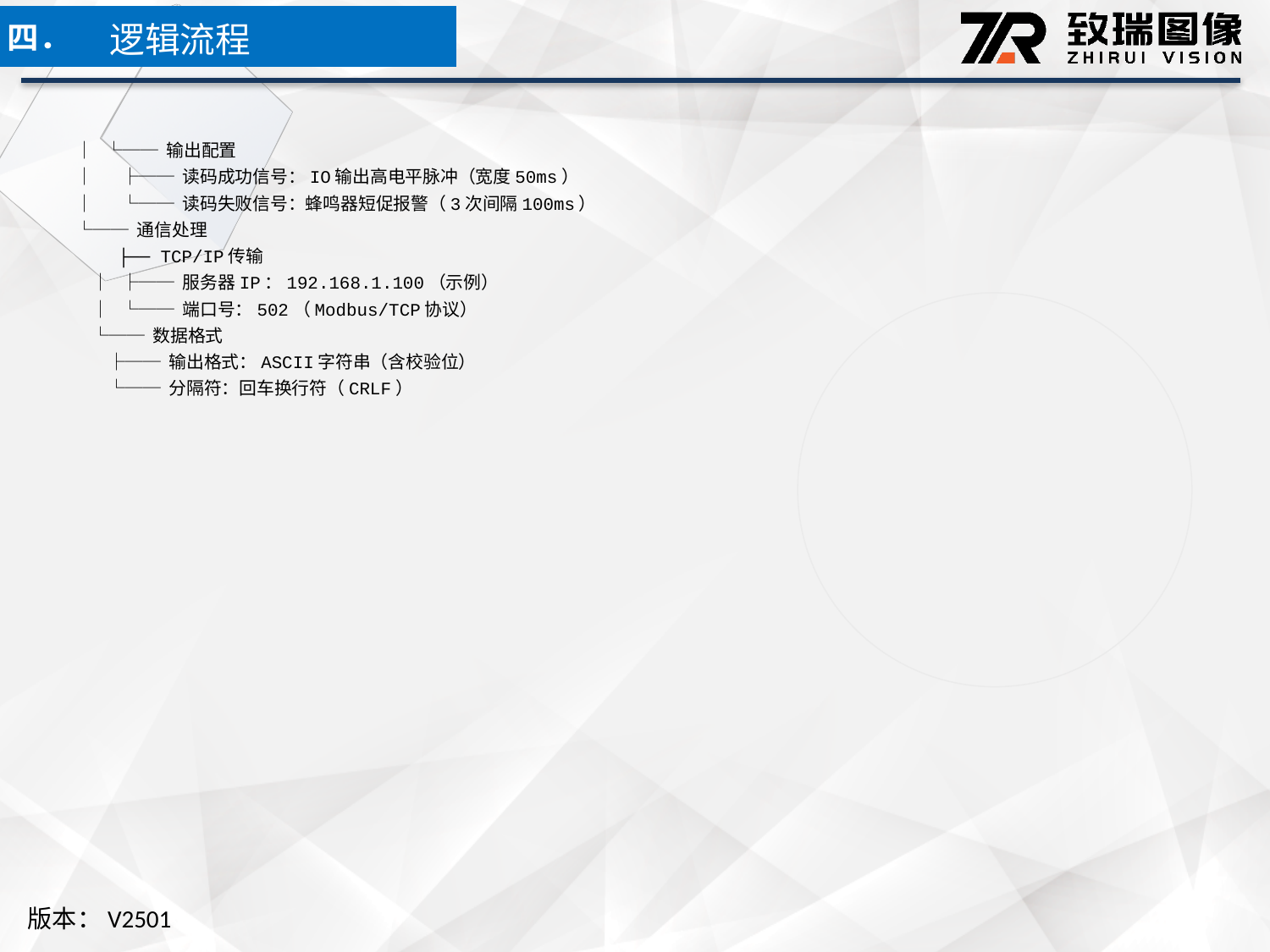

逻辑流程
四．

│   └── 输出配置
│       ├── 读码成功信号：IO输出高电平脉冲（宽度50ms）
│       └── 读码失败信号：蜂鸣器短促报警（3次间隔100ms）
└── 通信处理
    ├── TCP/IP传输
    │   ├── 服务器IP：192.168.1.100（示例）
    │   └── 端口号：502（Modbus/TCP协议）
    └── 数据格式
        ├── 输出格式：ASCII字符串（含校验位）
        └── 分隔符：回车换行符（CRLF）